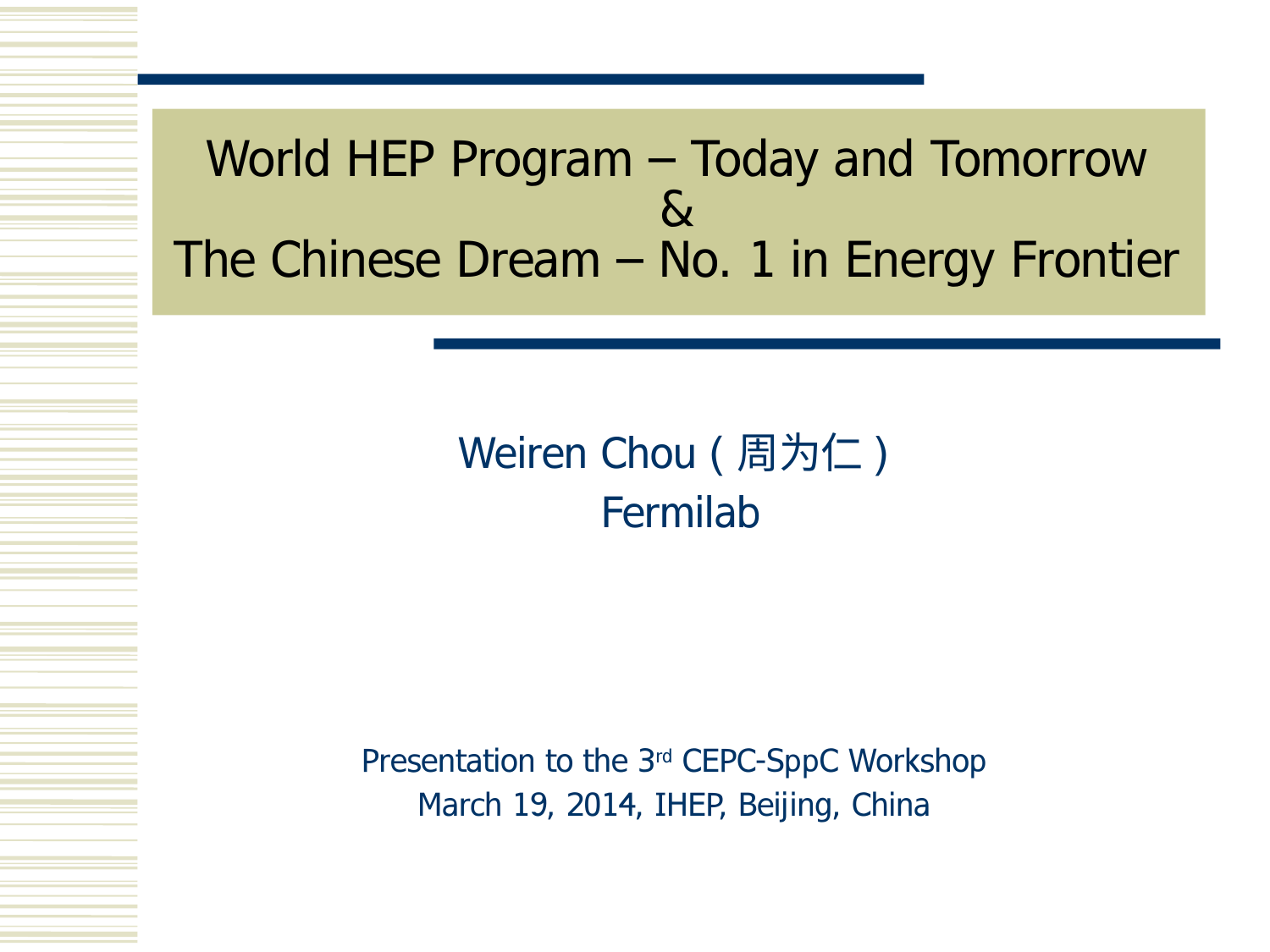

# World HEP Program – Today and Tomorrow & The Chinese Dream – No. 1 in Energy Frontier
Weiren Chou (周为仁)
 Fermilab

Presentation to the 3rd CEPC-SppC Workshop
March 19, 2014, IHEP, Beijing, China